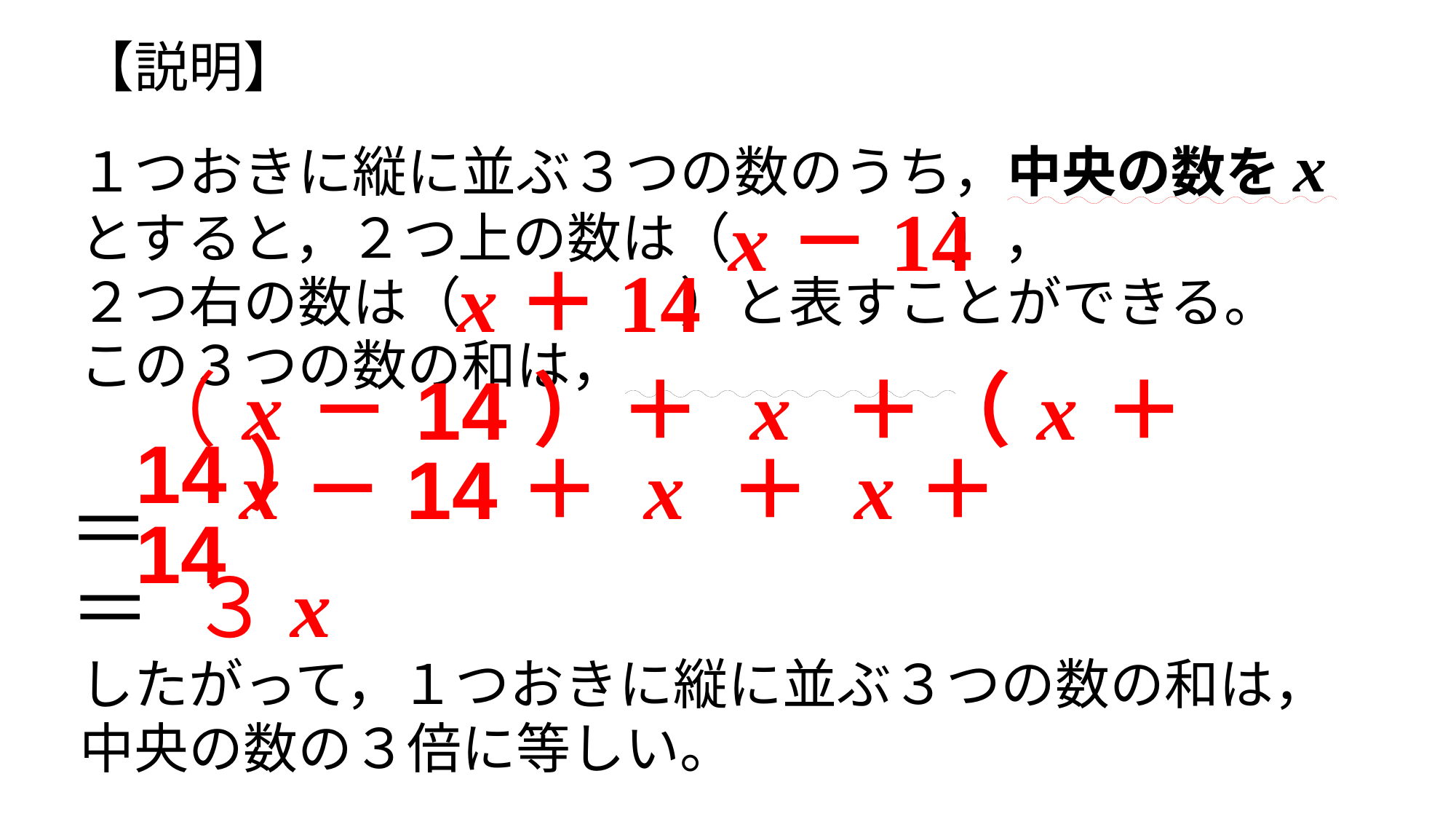

【説明】

１つおきに縦に並ぶ３つの数のうち，中央の数をx
とすると，２つ上の数は（　　　　），
２つ右の数は（　　　　）と表すことができる。
この３つの数の和は，

したがって，１つおきに縦に並ぶ３つの数の和は，
中央の数の３倍に等しい。
x－14
x＋14
（x－14）＋ x ＋（x＋14）
＝
　x－14＋ x ＋ x＋14
＝
３x